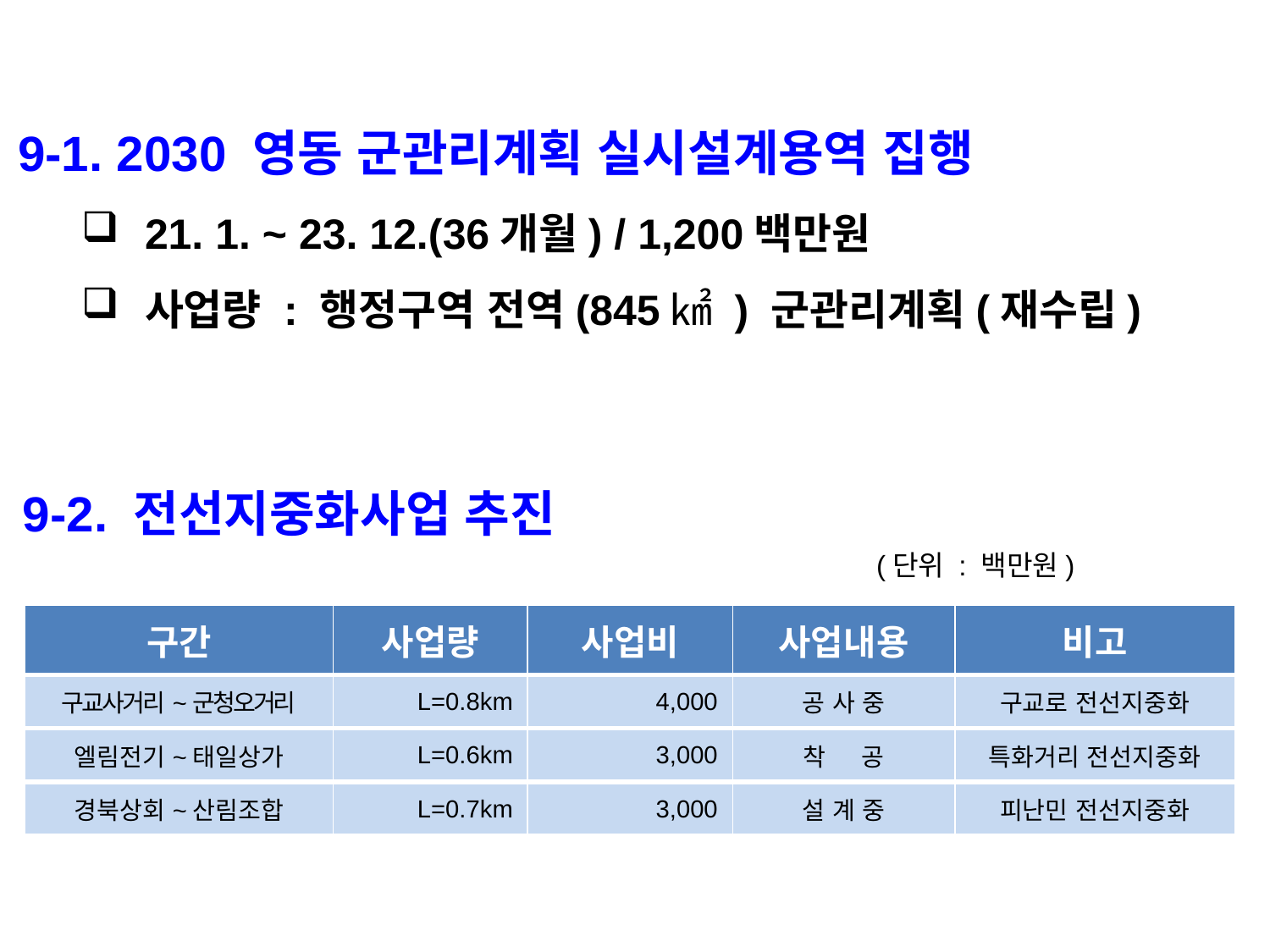

9-1. 2030 영동 군관리계획 실시설계용역 집행
21. 1. ~ 23. 12.(36개월) / 1,200백만원
사업량 : 행정구역 전역(845㎢ ) 군관리계획(재수립)

9-2. 전선지중화사업 추진
                                                                                                             (단위 : 백만원)
| 구간 | 사업량 | 사업비 | 사업내용 | 비고 |
| --- | --- | --- | --- | --- |
| 구교사거리~군청오거리 | L=0.8km | 4,000 | 공 사 중 | 구교로 전선지중화 |
| 엘림전기~태일상가 | L=0.6km | 3,000 | 착 공 | 특화거리 전선지중화 |
| 경북상회~산림조합 | L=0.7km | 3,000 | 설 계 중 | 피난민 전선지중화 |